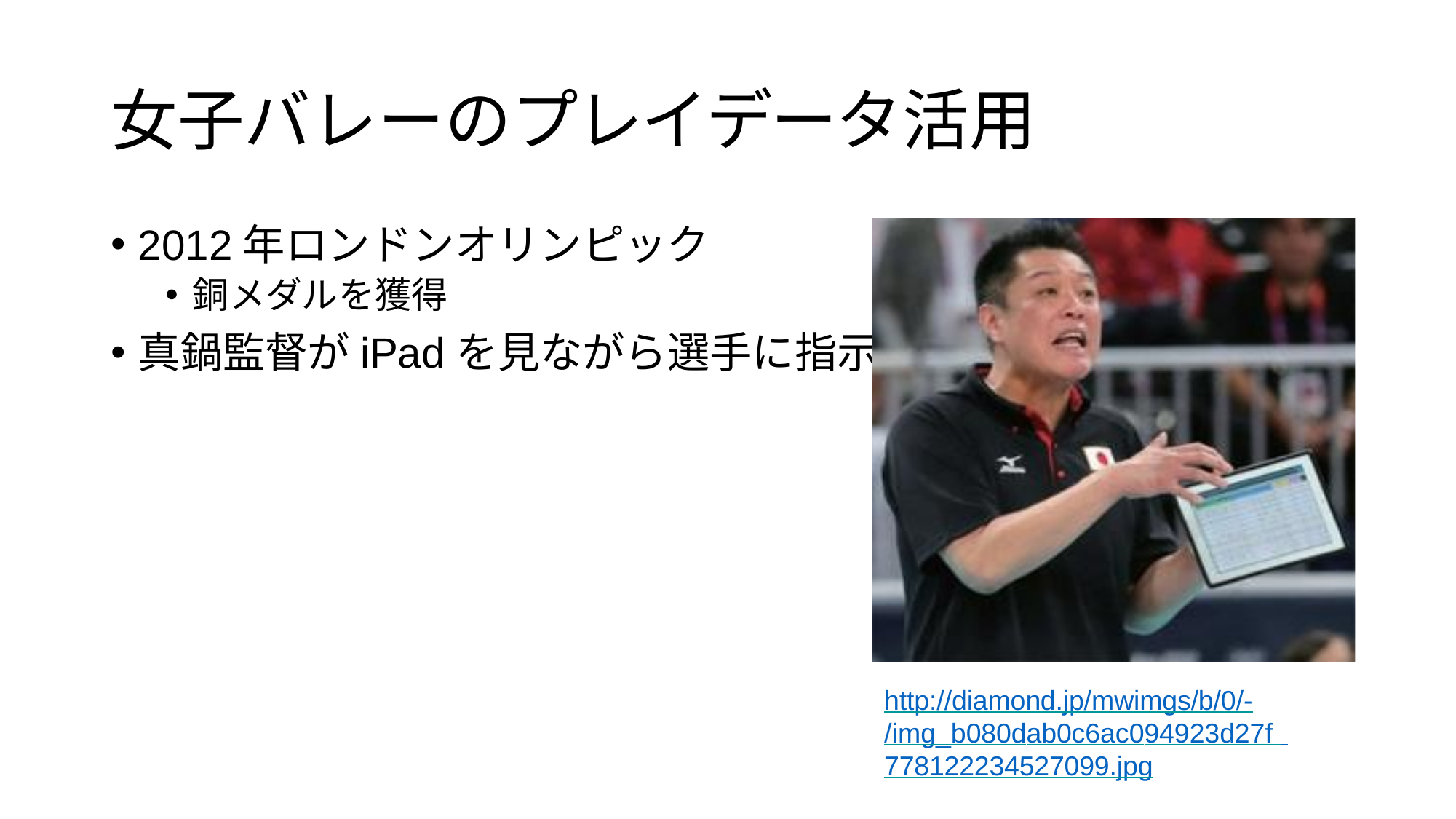

# 女子バレーのプレイデータ活用

2012年ロンドンオリンピック
銅メダルを獲得
真鍋監督がiPadを見ながら選手に指示

http://diamond.jp/mwimgs/b/0/-
/img_b080dab0c6ac094923d27f  778122234527099.jpg